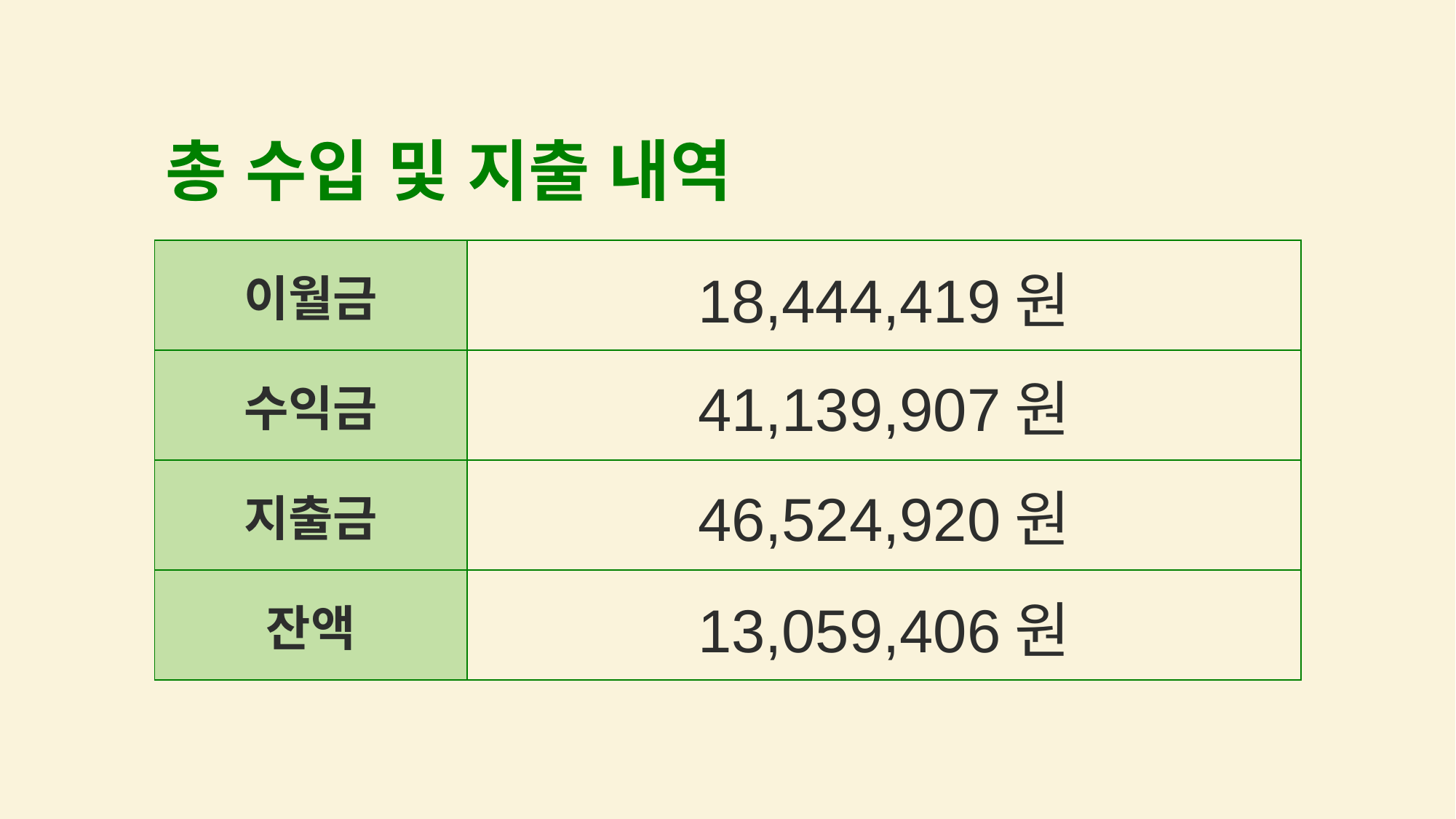

총 수입 및 지출 내역
| 이월금 | 18,444,419원 |
| --- | --- |
| 수익금 | 41,139,907원 |
| 지출금 | 46,524,920원 |
| 잔액 | 13,059,406원 |